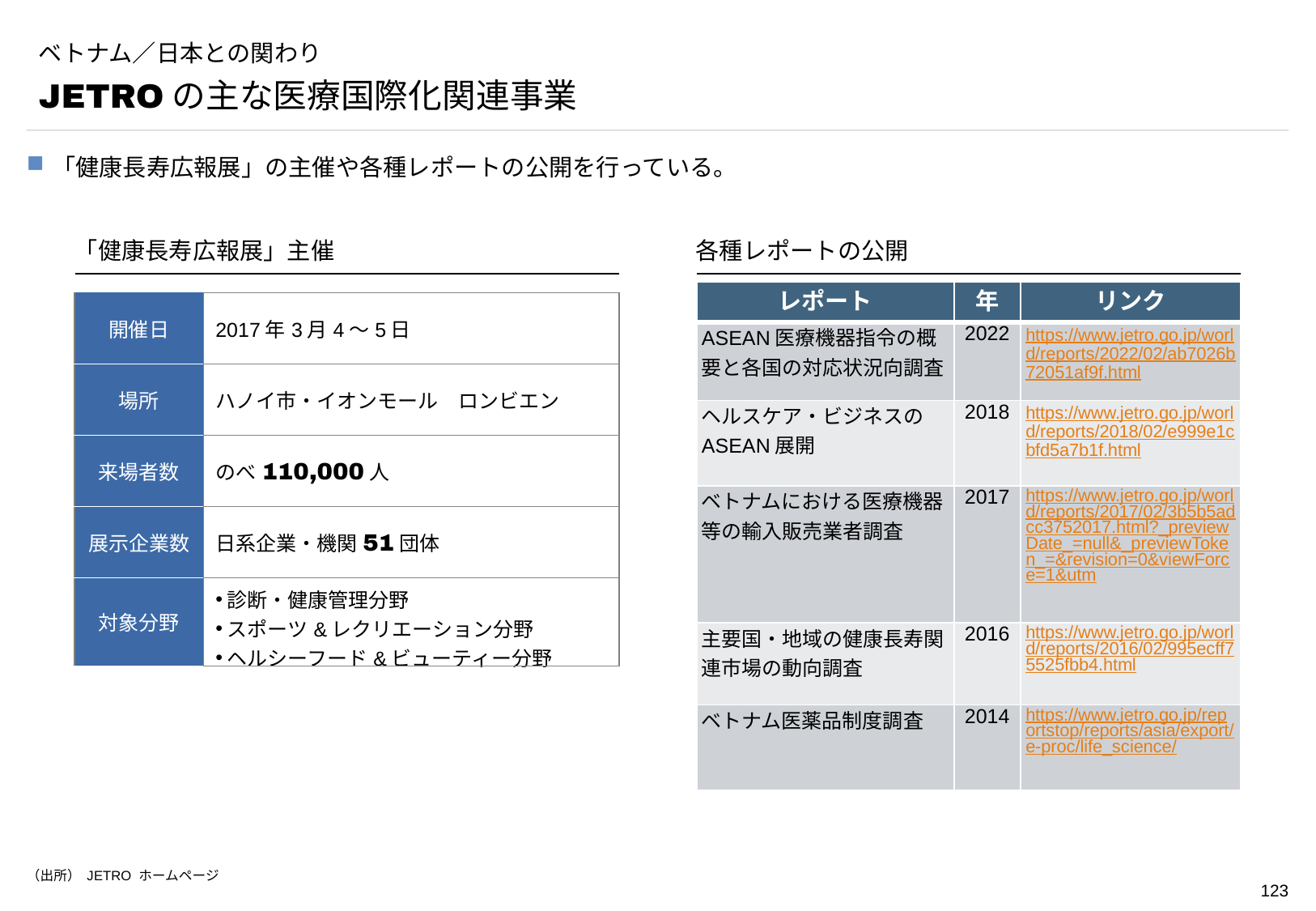

# ベトナム／日本との関わり
JETROの主な医療国際化関連事業
「健康長寿広報展」の主催や各種レポートの公開を行っている。
「健康長寿広報展」主催
各種レポートの公開
| レポート | 年 | リンク |
| --- | --- | --- |
| ASEAN医療機器指令の概要と各国の対応状況向調査 | 2022 | https://www.jetro.go.jp/world/reports/2022/02/ab7026b72051af9f.html |
| ヘルスケア・ビジネスのASEAN展開 | 2018 | https://www.jetro.go.jp/world/reports/2018/02/e999e1cbfd5a7b1f.html |
| ベトナムにおける医療機器等の輸入販売業者調査 | 2017 | https://www.jetro.go.jp/world/reports/2017/02/3b5b5adcc3752017.html?\_previewDate\_=null&\_previewToken\_=&revision=0&viewForce=1&utm |
| 主要国・地域の健康長寿関連市場の動向調査 | 2016 | https://www.jetro.go.jp/world/reports/2016/02/995ecff75525fbb4.html |
| ベトナム医薬品制度調査 | 2014 | https://www.jetro.go.jp/reportstop/reports/asia/export/e-proc/life\_science/ |
| 開催日 | 2017年3月4～5日 |
| --- | --- |
| 場所 | ハノイ市・イオンモール　ロンビエン |
| 来場者数 | のべ110,000人 |
| 展示企業数 | 日系企業・機関51団体 |
| 対象分野 | 診断・健康管理分野 スポーツ&レクリエーション分野 ヘルシーフード&ビューティー分野 |
（出所） JETRO ホームページ